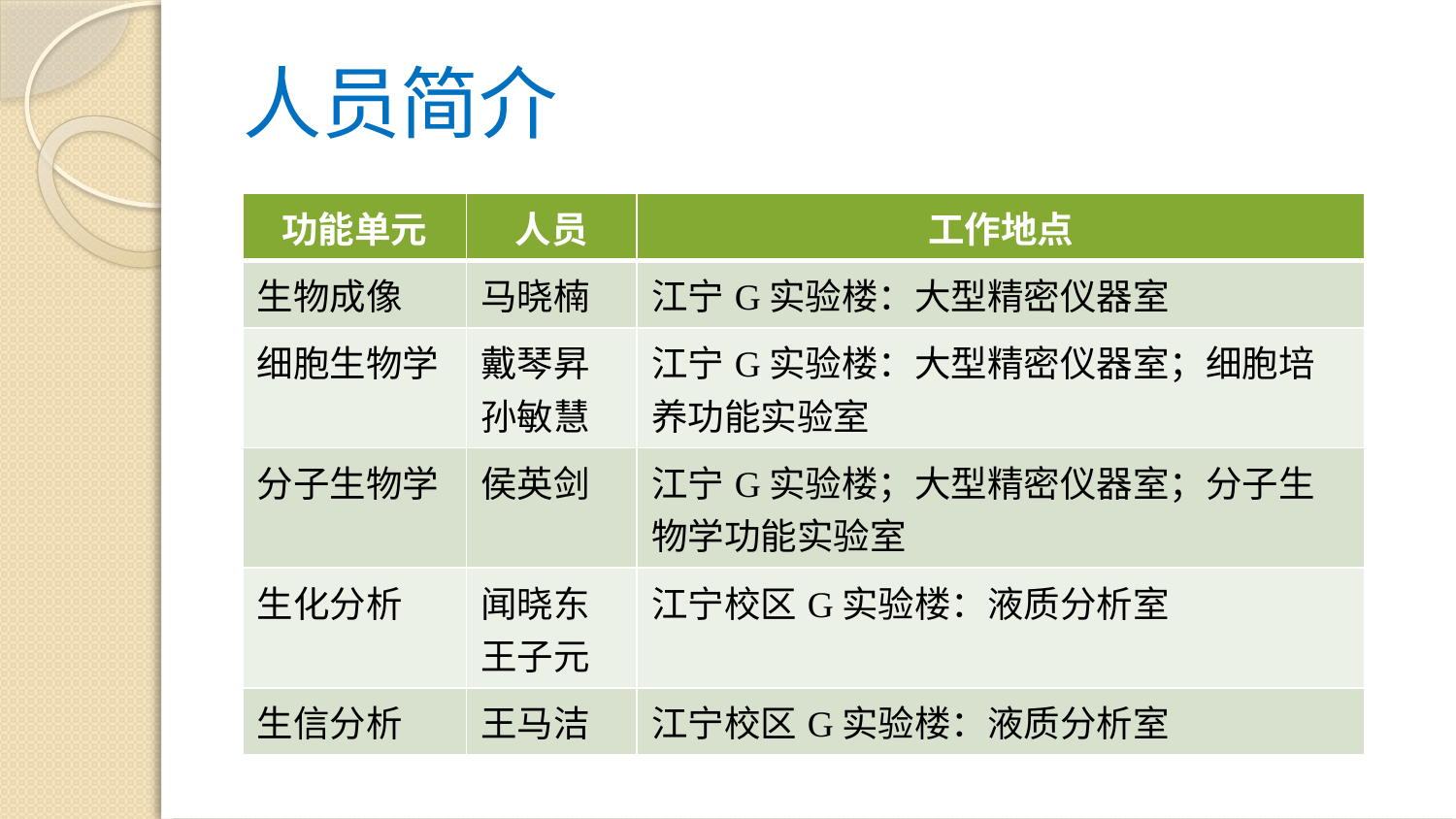

# 人员简介
| 功能单元 | 人员 | 工作地点 |
| --- | --- | --- |
| 生物成像 | 马晓楠 | 江宁G实验楼：大型精密仪器室 |
| 细胞生物学 | 戴琴昇 孙敏慧 | 江宁G实验楼：大型精密仪器室；细胞培养功能实验室 |
| 分子生物学 | 侯英剑 | 江宁G实验楼；大型精密仪器室；分子生物学功能实验室 |
| 生化分析 | 闻晓东 王子元 | 江宁校区G实验楼：液质分析室 |
| 生信分析 | 王马洁 | 江宁校区G实验楼：液质分析室 |